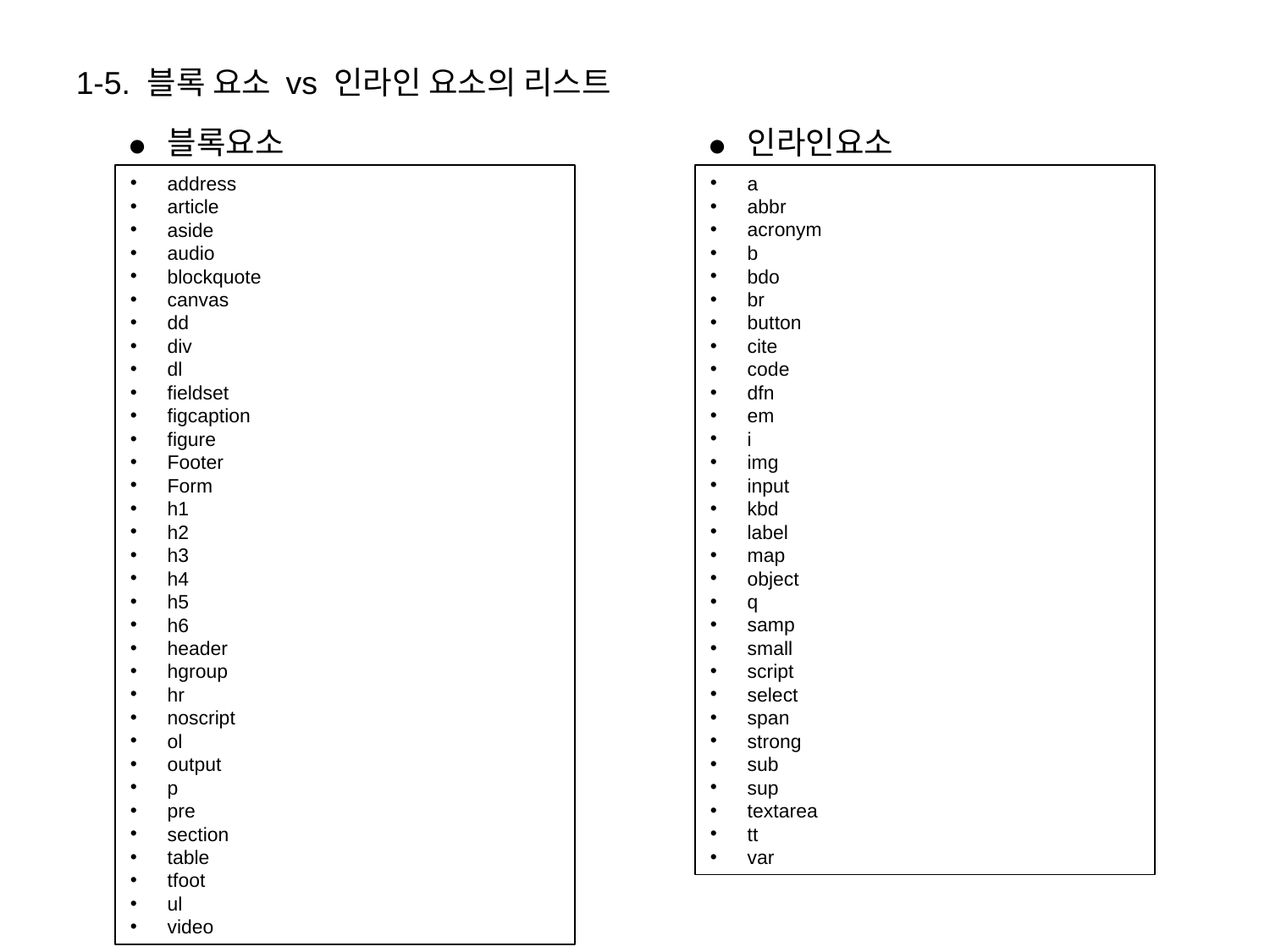

1-5. 블록 요소 vs 인라인 요소의 리스트
블록요소
인라인요소
address
article
aside
audio
blockquote
canvas
dd
div
dl
fieldset
figcaption
figure
Footer
Form
h1
h2
h3
h4
h5
h6
header
hgroup
hr
noscript
ol
output
p
pre
section
table
tfoot
ul
video
a
abbr
acronym
b
bdo
br
button
cite
code
dfn
em
i
img
input
kbd
label
map
object
q
samp
small
script
select
span
strong
sub
sup
textarea
tt
var